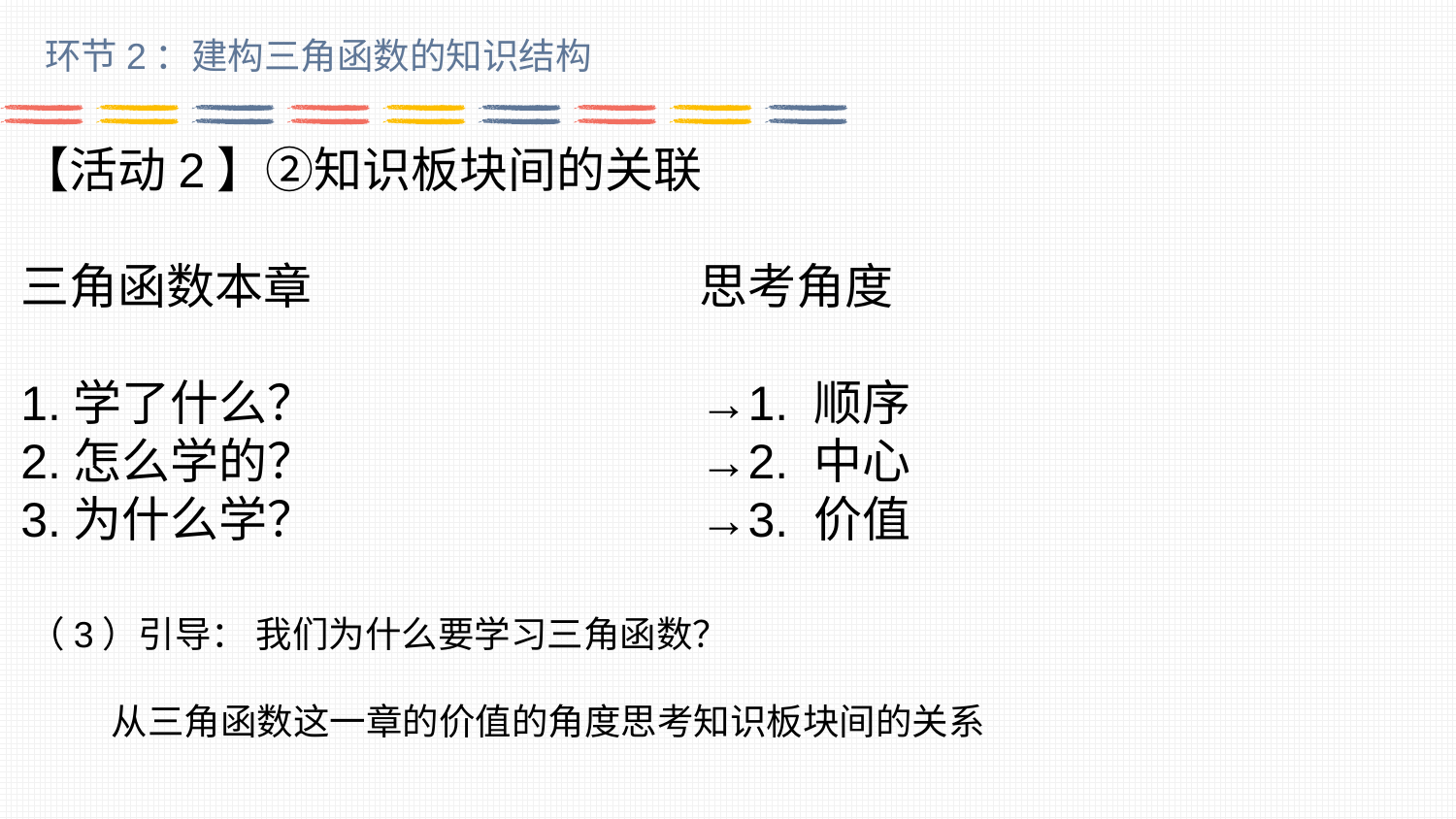

环节2：建构三角函数的知识结构

【活动2】②知识板块间的关联

三角函数本章

1.学了什么？
2.怎么学的？
3.为什么学？

思考角度

→1. 顺序
→2. 中心
→3. 价值
（3）引导： 我们为什么要学习三角函数？

         从三角函数这一章的价值的角度思考知识板块间的关系